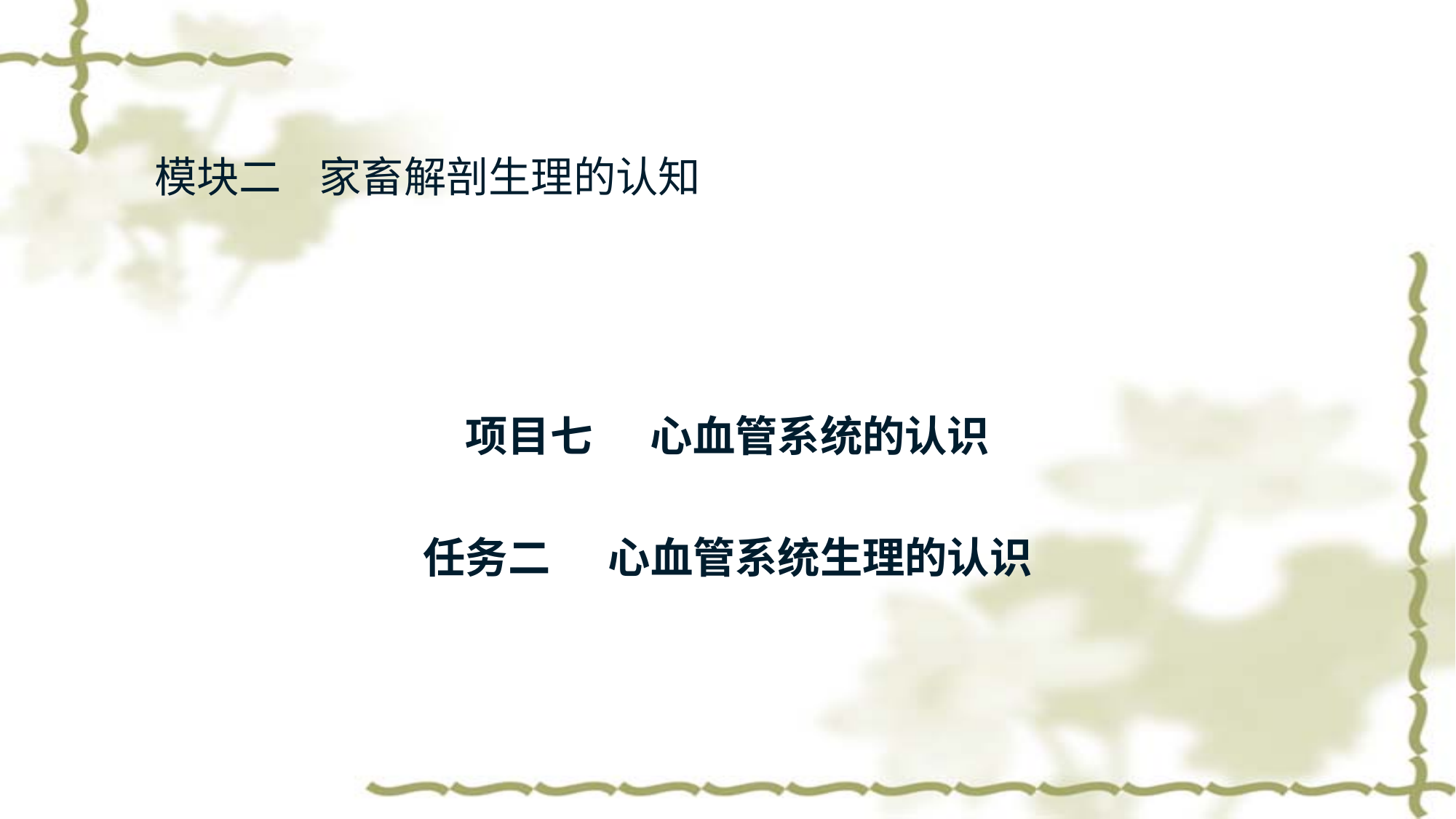

模块二    家畜解剖生理的认知
项目七      心血管系统的认识

任务二      心血管系统生理的认识